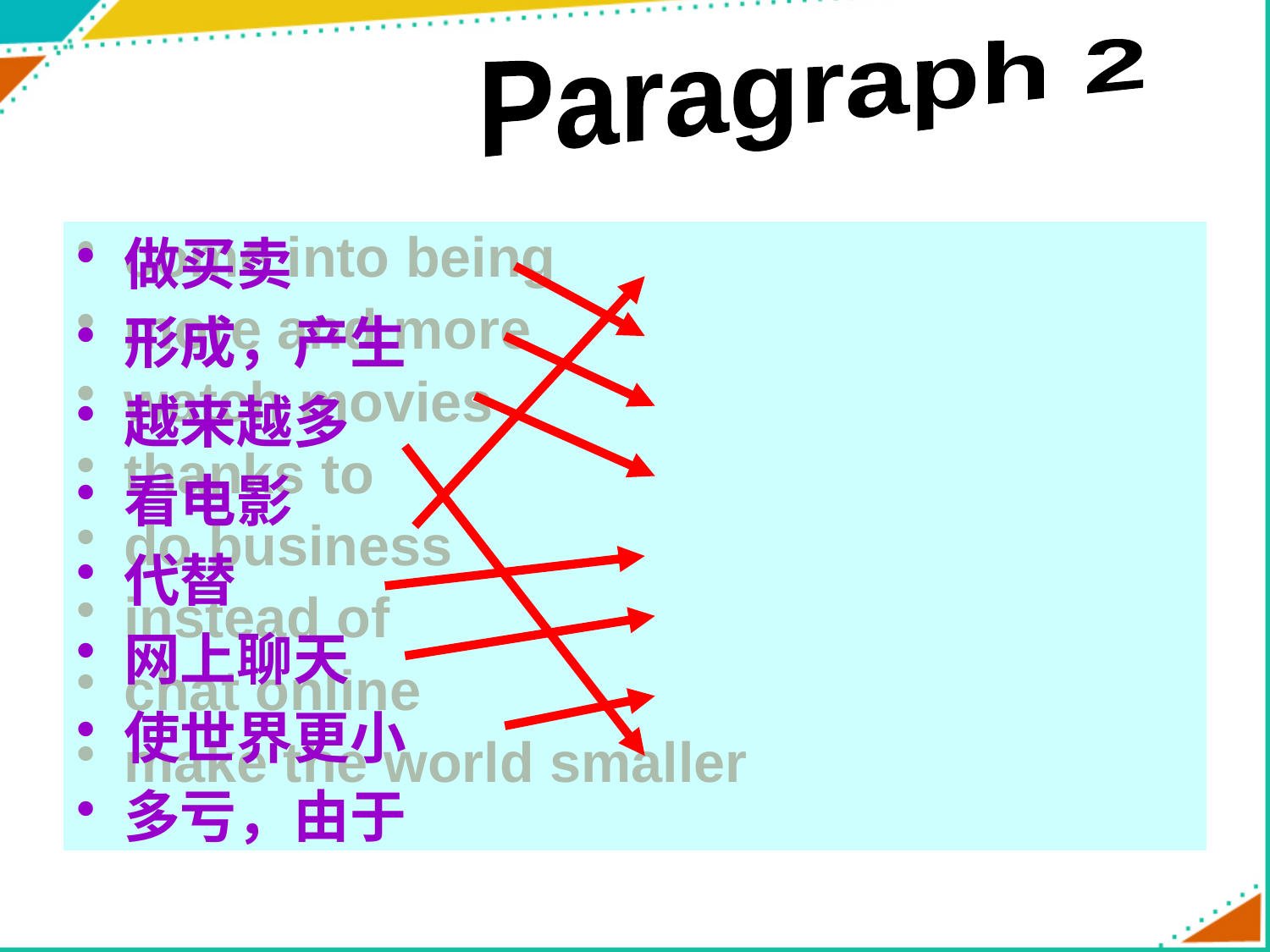

Paragraph 2
come into being
more and more
watch movies
thanks to
do business
instead of
chat online
make the world smaller
做买卖
形成，产生
越来越多
看电影
代替
网上聊天
使世界更小
多亏，由于